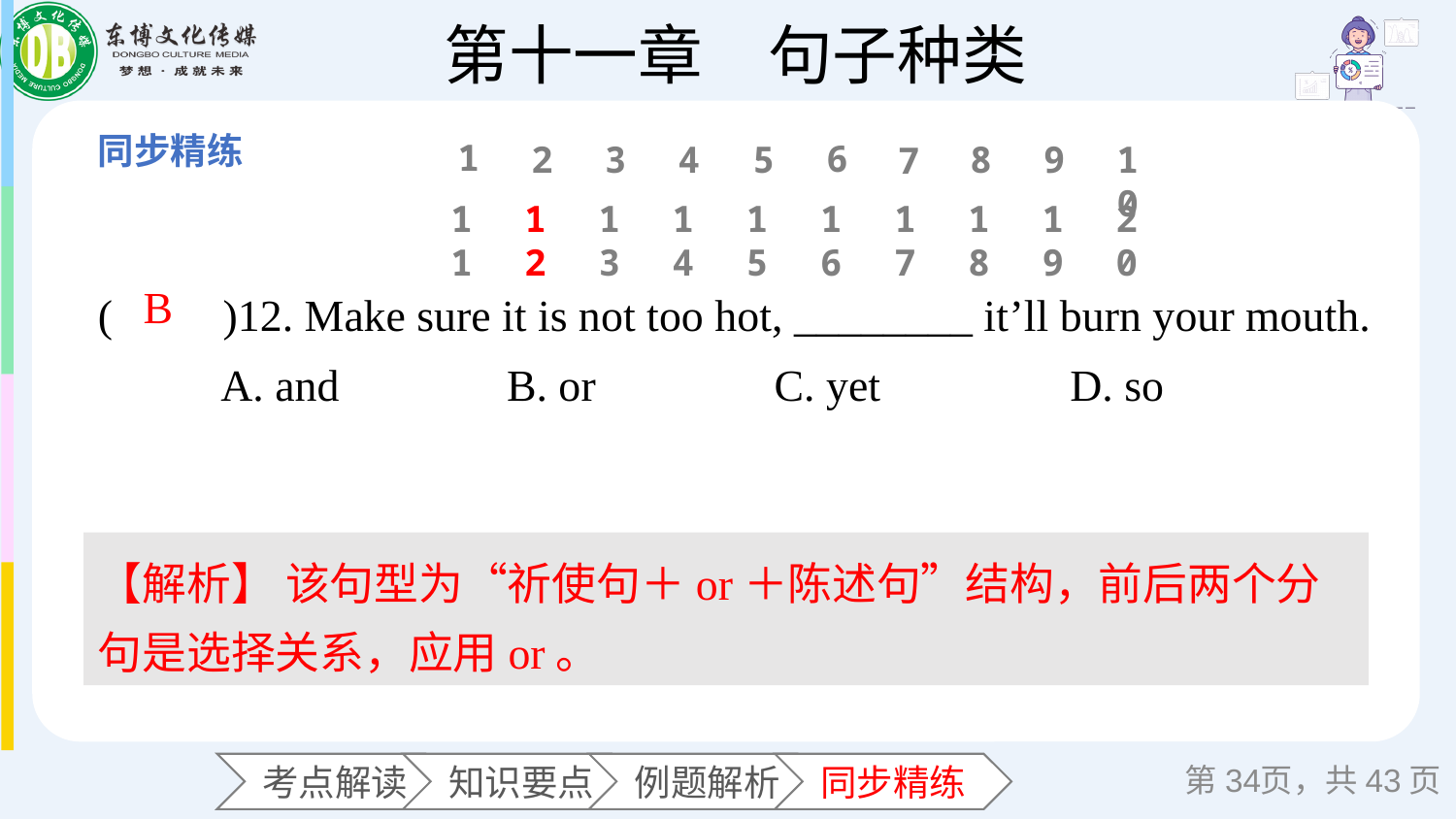

1
6
2
3
4
5
8
9
10
7
11
12
13
14
15
16
17
18
19
20
(　　)12. Make sure it is not too hot, ________ it’ll burn your mouth.
           A. and               B. or                C. yet                 D. so
B
【解析】 该句型为“祈使句＋or＋陈述句”结构，前后两个分句是选择关系，应用or。
第34页，共43页